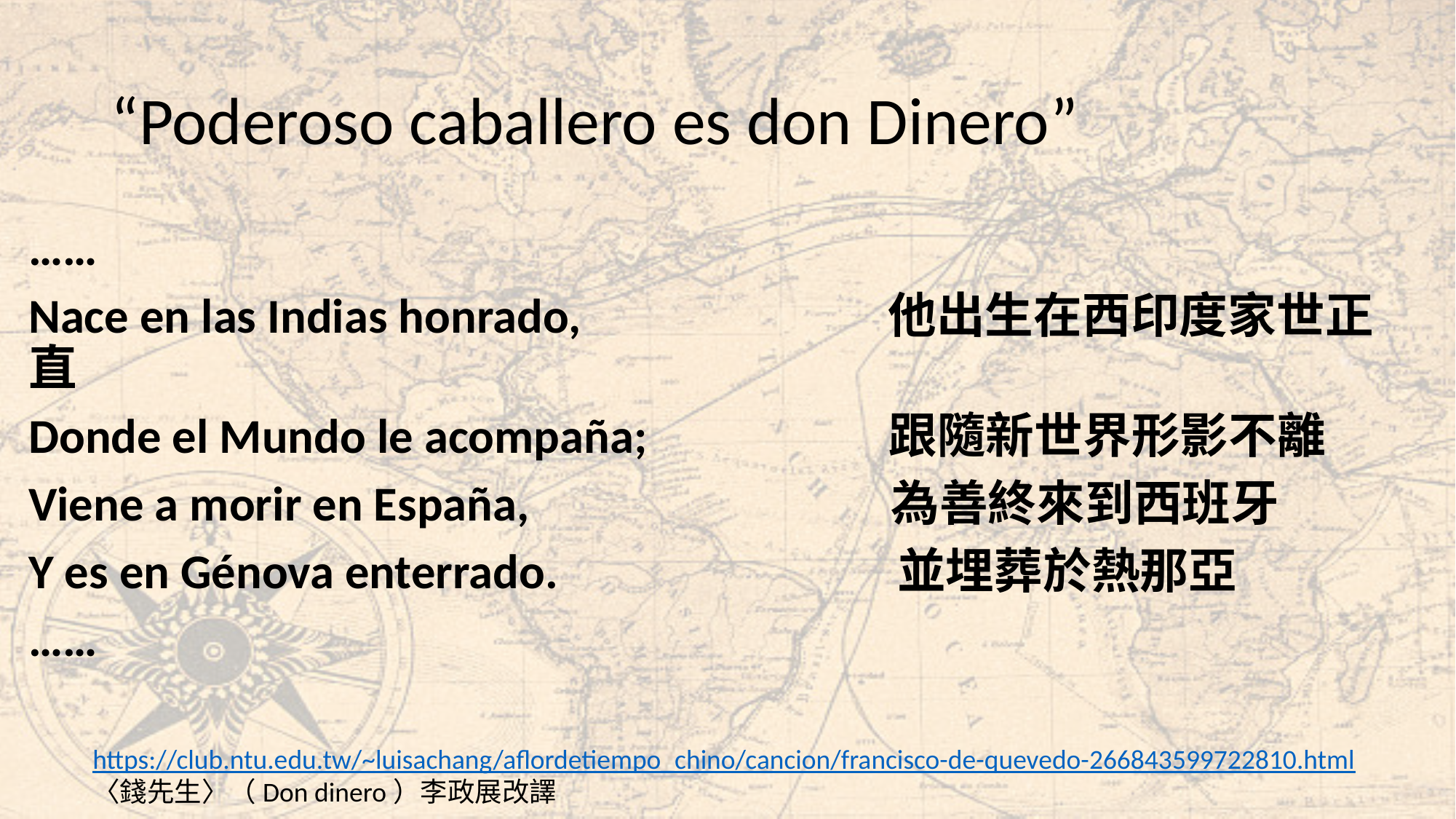

# “Poderoso caballero es don Dinero”
……
Nace en las Indias honrado,                           他出生在西印度家世正直
Donde el Mundo le acompaña;                     跟隨新世界形影不離
Viene a morir en España,                                為善終來到西班牙
Y es en Génova enterrado.                              並埋葬於熱那亞
……

https://club.ntu.edu.tw/~luisachang/aflordetiempo_chino/cancion/francisco-de-quevedo-266843599722810.html
〈錢先生〉（Don dinero）李政展改譯